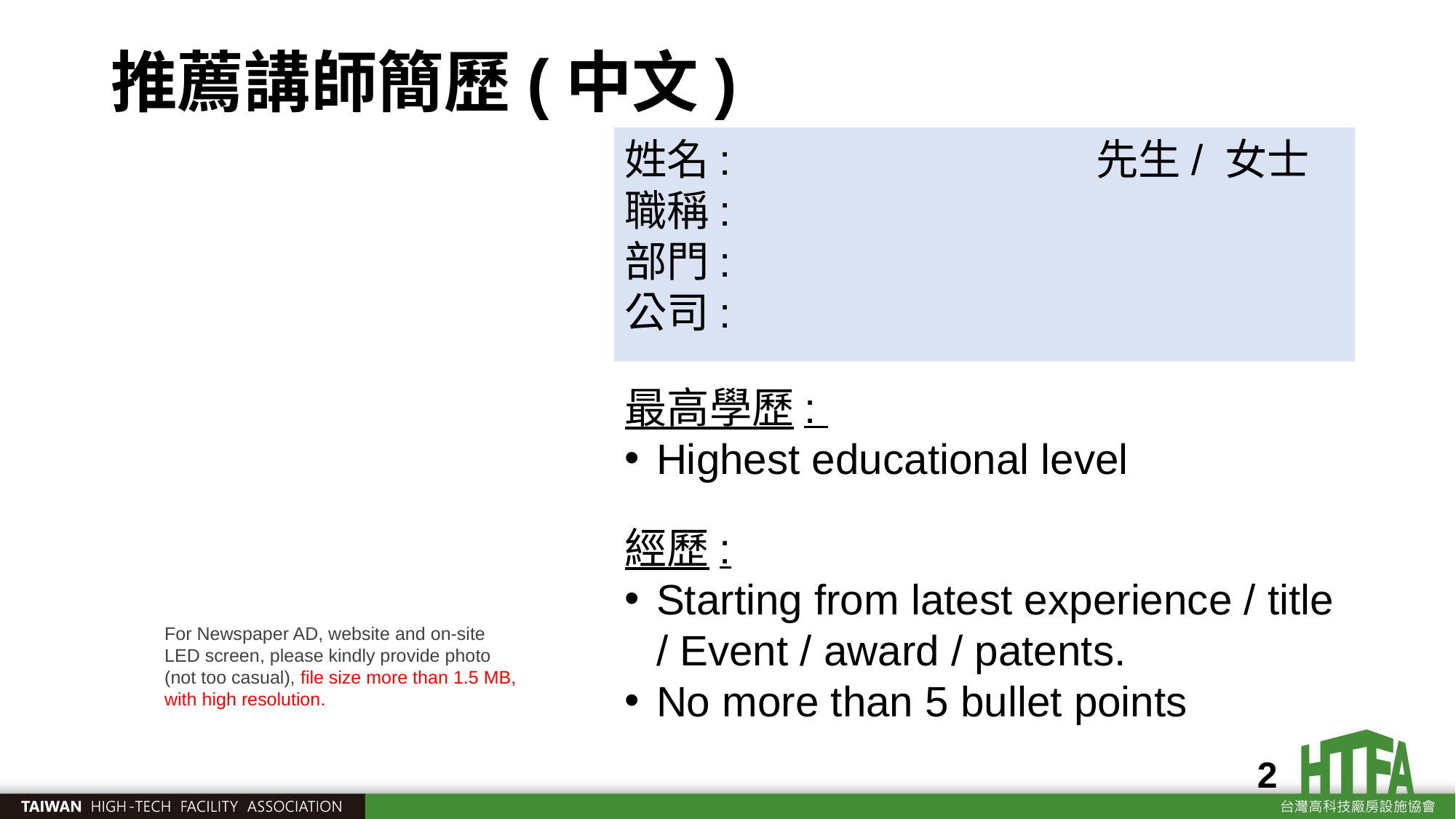

推薦講師簡歷(中文)
姓名:                              先生/ 女士
職稱:
部門:
公司:

最高學歷:
Highest educational level
經歷:
Starting from latest experience / title / Event / award / patents.
No more than 5 bullet points
For Newspaper AD, website and on-site LED screen, please kindly provide photo (not too casual), file size more than 1.5 MB, with high resolution.